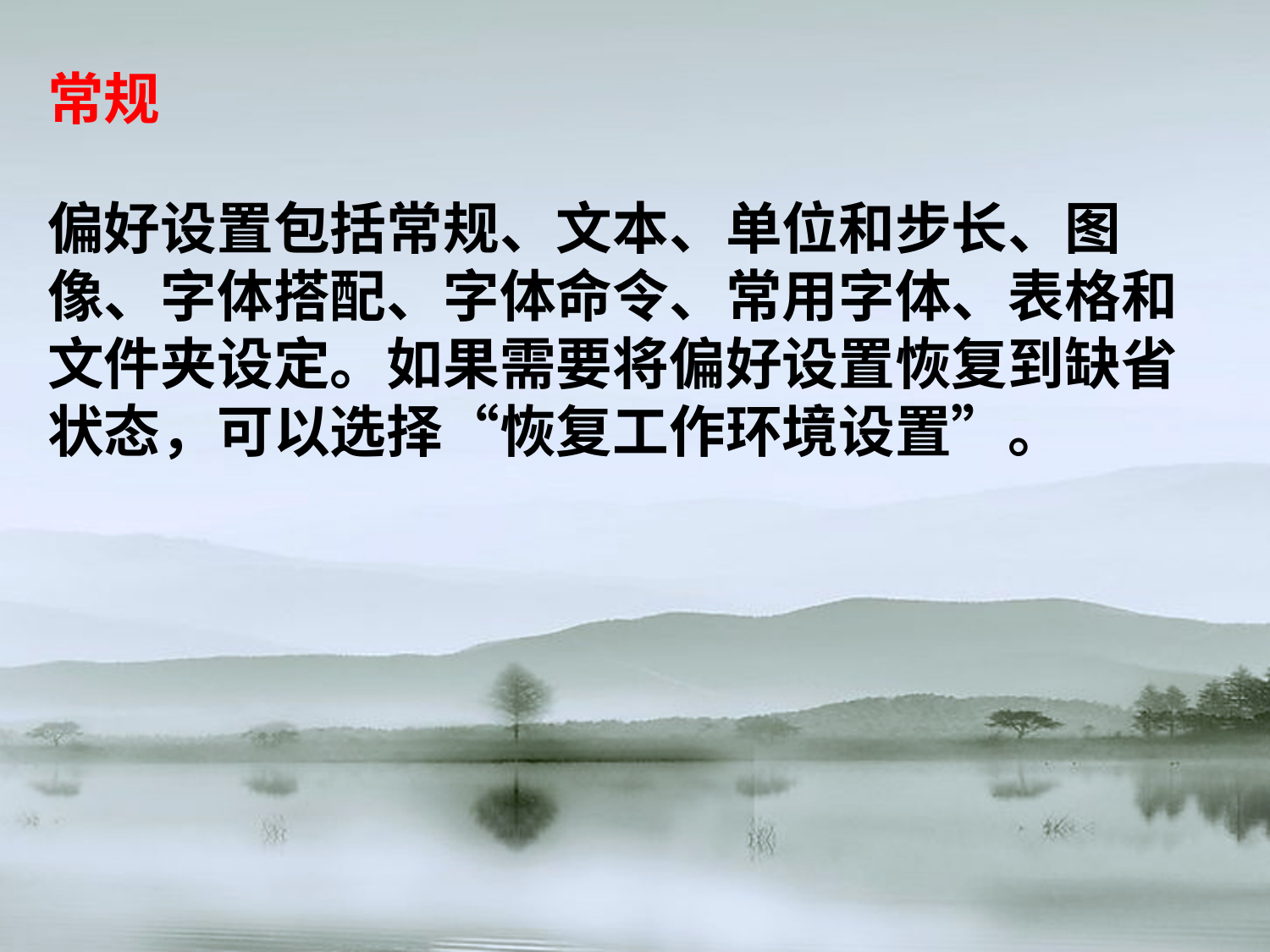

# 常规
偏好设置包括常规、文本、单位和步长、图像、字体搭配、字体命令、常用字体、表格和文件夹设定。如果需要将偏好设置恢复到缺省状态，可以选择“恢复工作环境设置”。